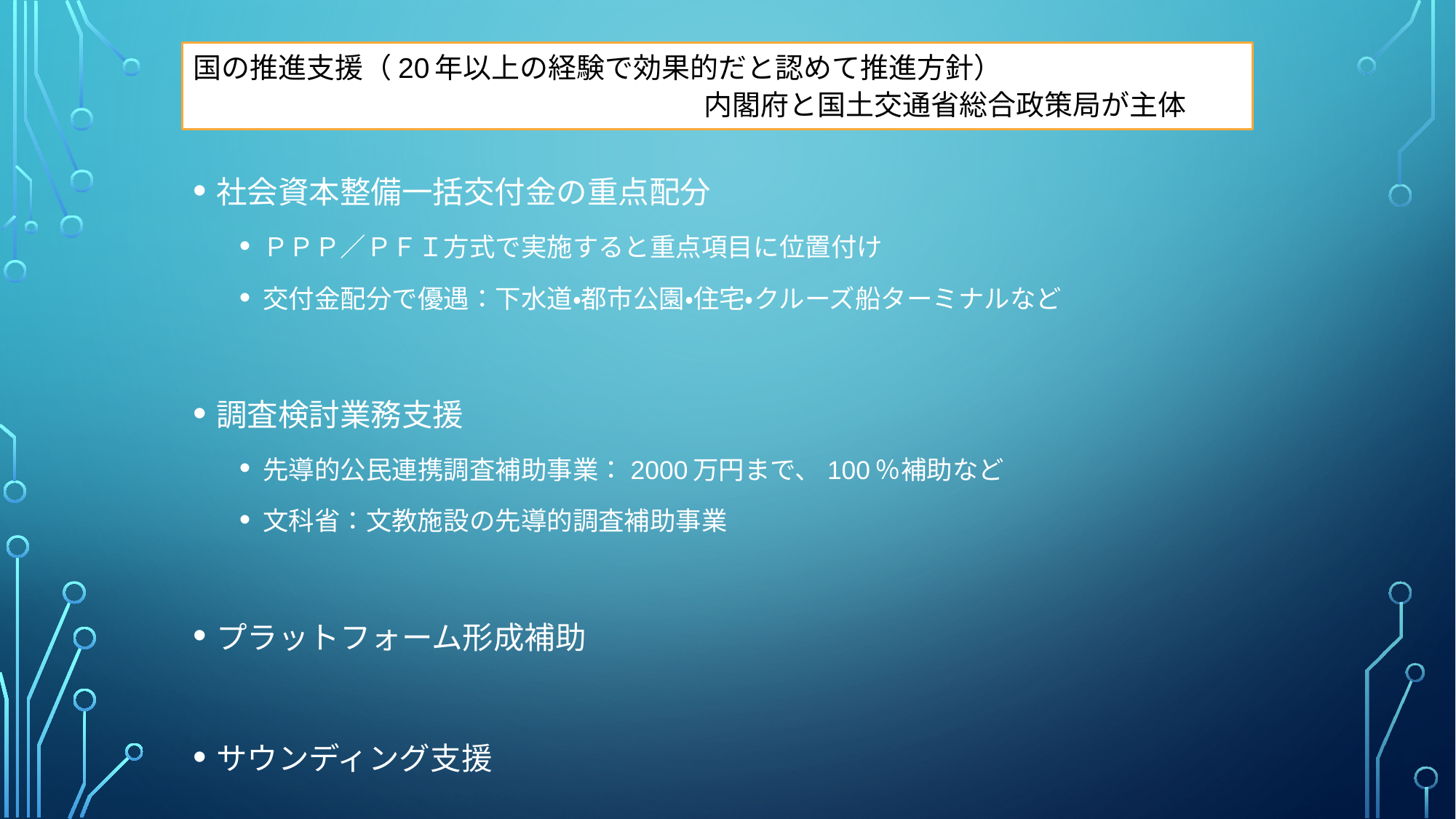

# 国の推進支援（20年以上の経験で効果的だと認めて推進方針） 　　　　　　　　　　　　　　　　　　内閣府と国土交通省総合政策局が主体
社会資本整備一括交付金の重点配分
ＰＰＰ／ＰＦＩ方式で実施すると重点項目に位置付け
交付金配分で優遇：下水道・都市公園・住宅・クルーズ船ターミナルなど

調査検討業務支援
先導的公民連携調査補助事業：2000万円まで、100％補助など
文科省：文教施設の先導的調査補助事業

プラットフォーム形成補助

サウンディング支援